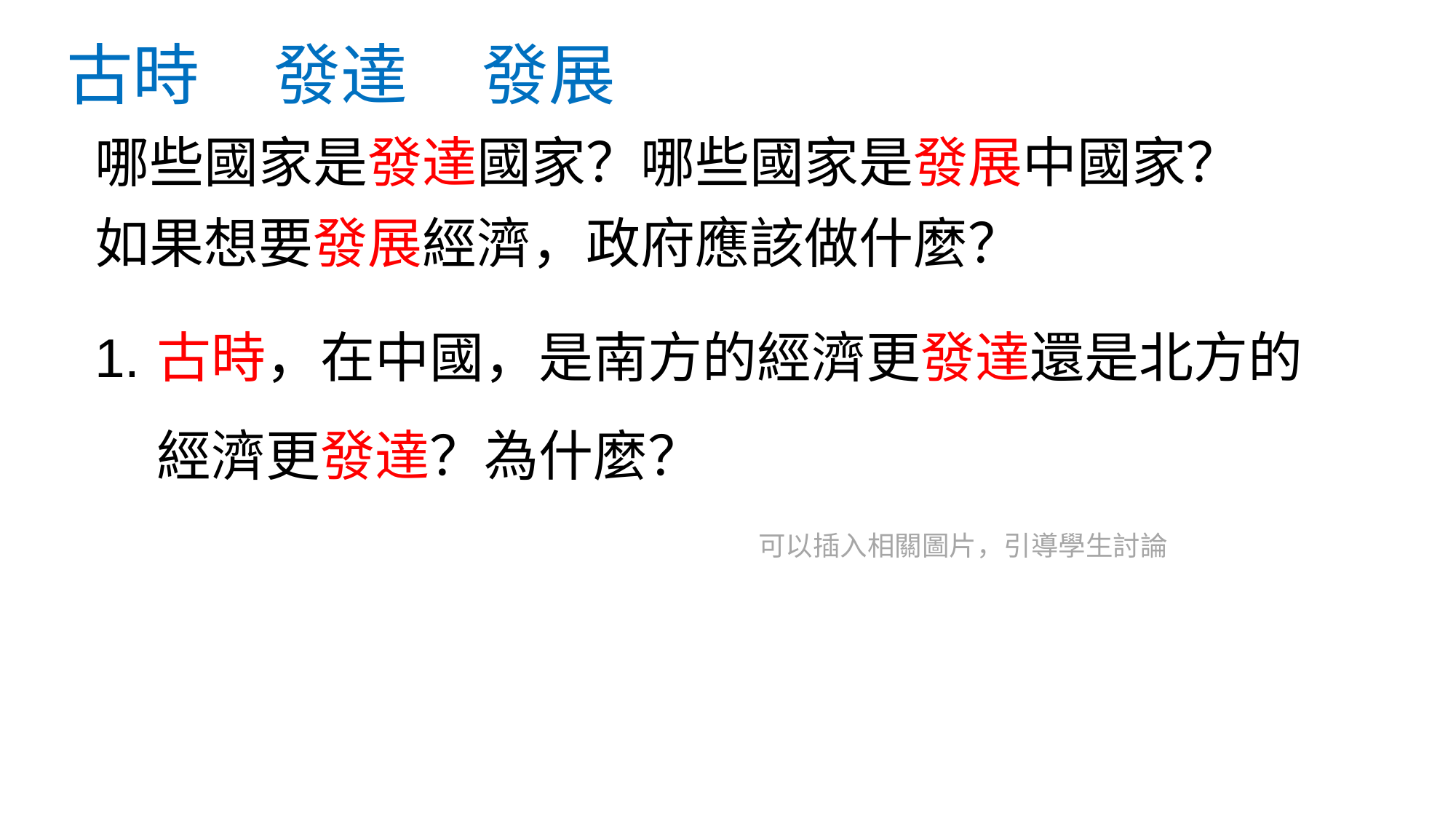

# 古時     發達     發展
哪些國家是發達國家？哪些國家是發展中國家？
如果想要發展經濟，政府應該做什麼？
古時，在中國，是南方的經濟更發達還是北方的經濟更發達？為什麼？
可以插入相關圖片，引導學生討論